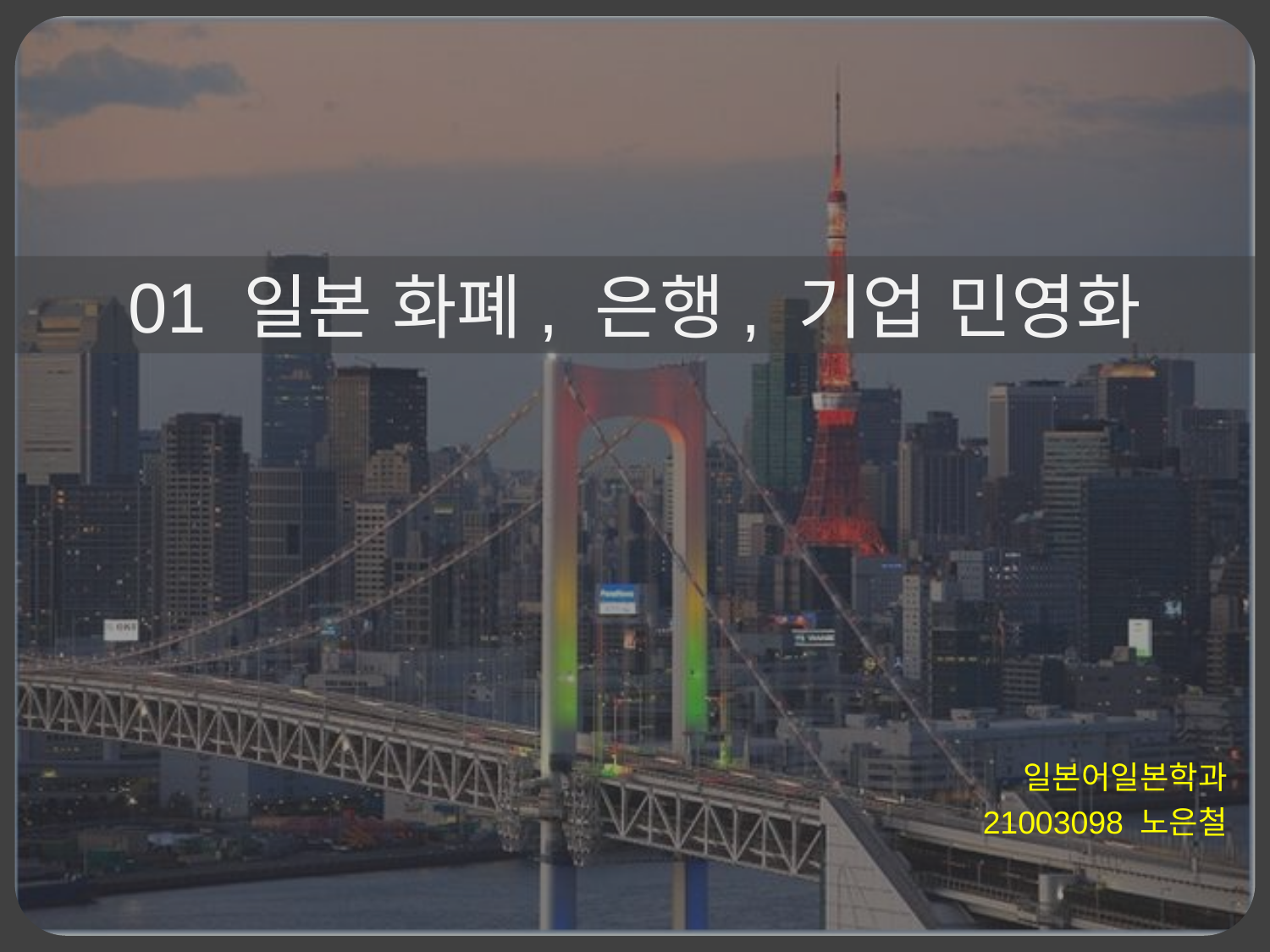

01 일본 화폐, 은행, 기업 민영화
일본어일본학과
21003098 노은철